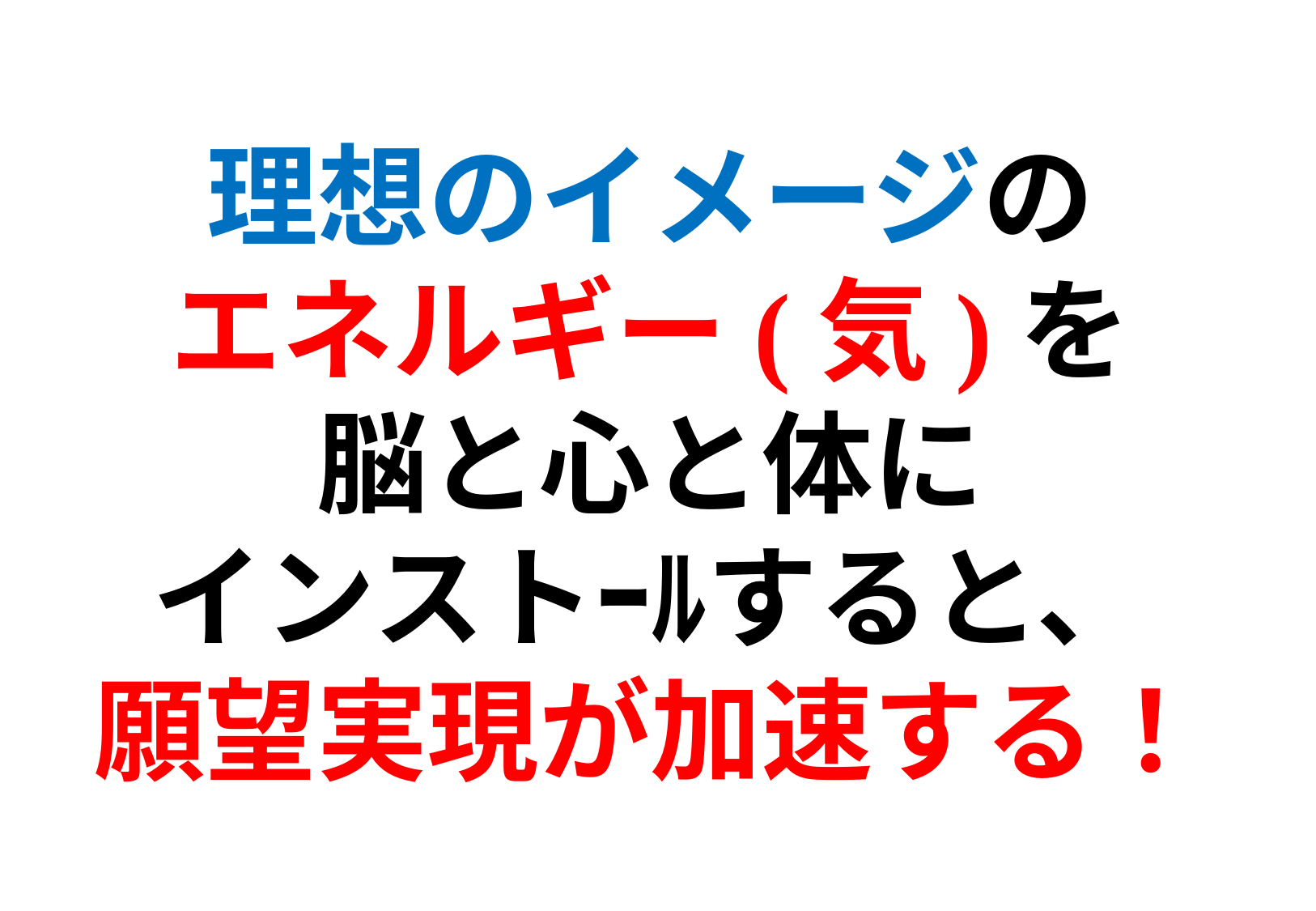

理想のイメージの
エネルギー(気)を
脳と心と体に
インストｰﾙすると、
願望実現が加速する！